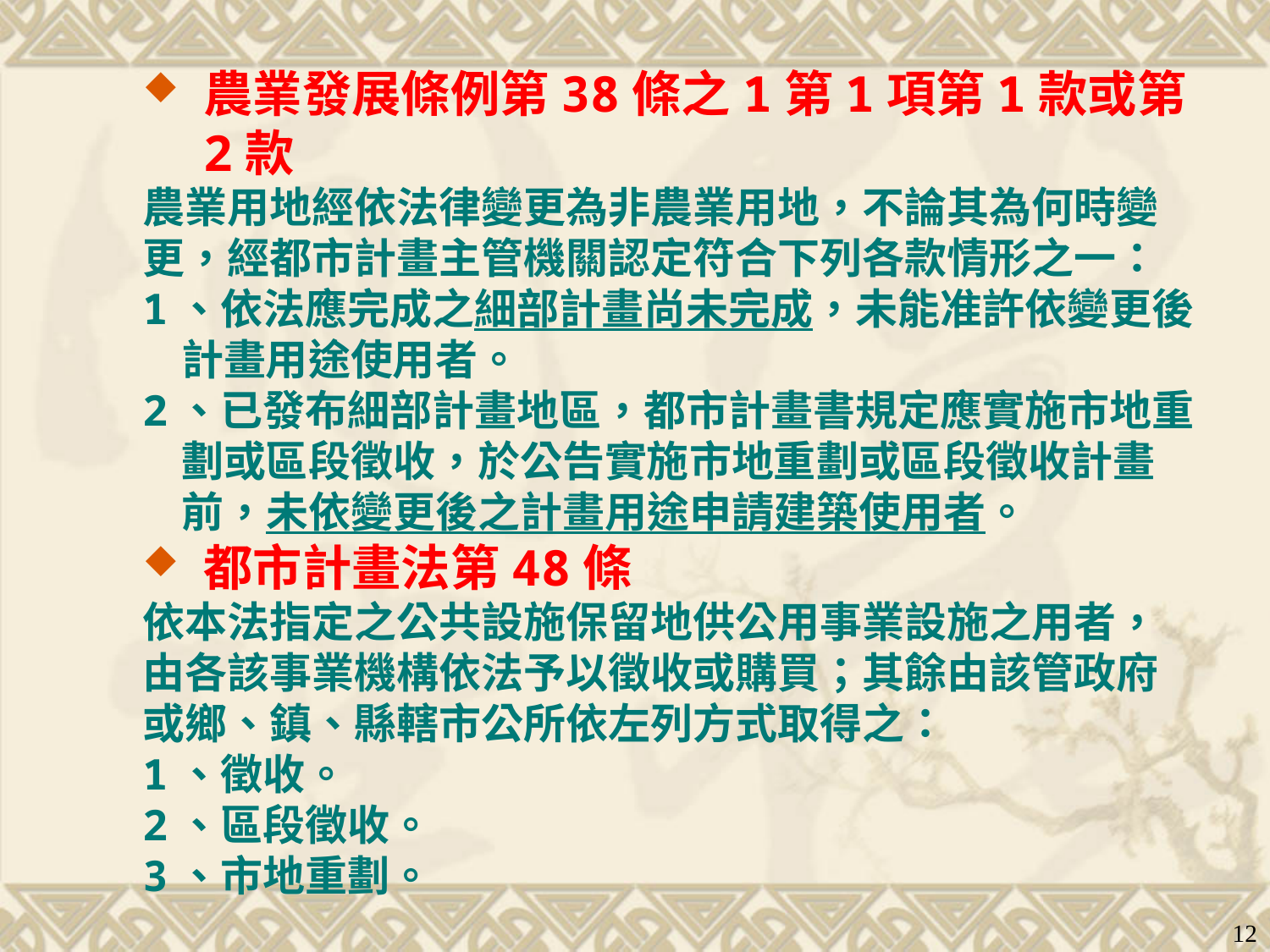

農業發展條例第38條之1第1項第1款或第2款
農業用地經依法律變更為非農業用地，不論其為何時變更，經都市計畫主管機關認定符合下列各款情形之一：
1、依法應完成之細部計畫尚未完成，未能准許依變更後
   計畫用途使用者。
2、已發布細部計畫地區，都市計畫書規定應實施市地重
   劃或區段徵收，於公告實施市地重劃或區段徵收計畫
   前，未依變更後之計畫用途申請建築使用者。
都市計畫法第48條
依本法指定之公共設施保留地供公用事業設施之用者，由各該事業機構依法予以徵收或購買；其餘由該管政府或鄉、鎮、縣轄市公所依左列方式取得之：
1、徵收。
2、區段徵收。
3、市地重劃。
12